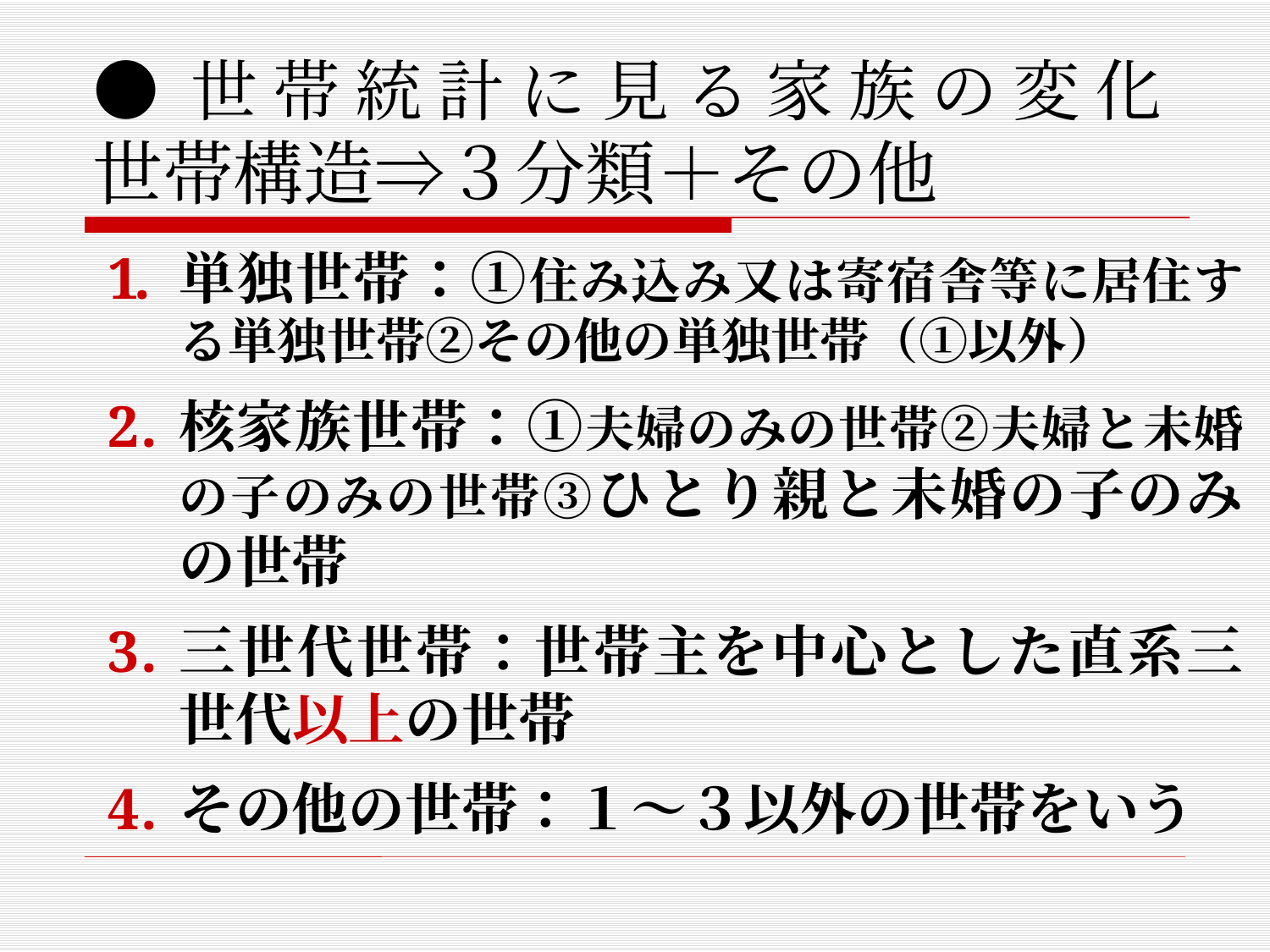

# ●世帯統計に見る家族の変化 世帯構造⇒３分類＋その他
単独世帯：①住み込み又は寄宿舎等に居住する単独世帯②その他の単独世帯（①以外）
核家族世帯：①夫婦のみの世帯②夫婦と未婚の子のみの世帯③ひとり親と未婚の子のみの世帯
三世代世帯：世帯主を中心とした直系三世代以上の世帯
その他の世帯：１～３以外の世帯をいう